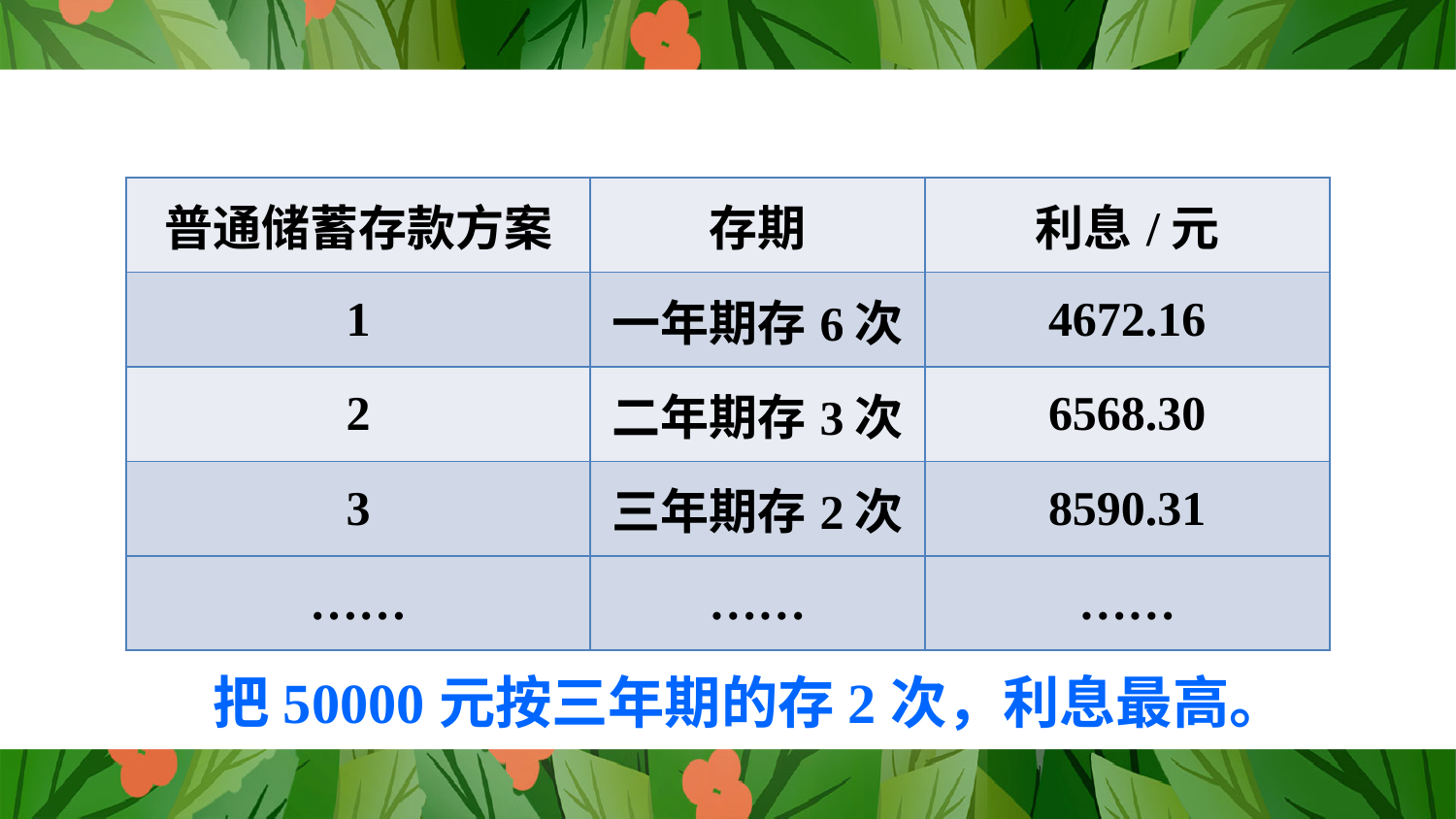

| 普通储蓄存款方案 | 存期 | 利息/元 |
| --- | --- | --- |
| 1 | 一年期存6次 | 4672.16 |
| 2 | 二年期存3次 | 6568.30 |
| 3 | 三年期存2次 | 8590.31 |
| …… | …… | …… |
把50000元按三年期的存2次，利息最高。